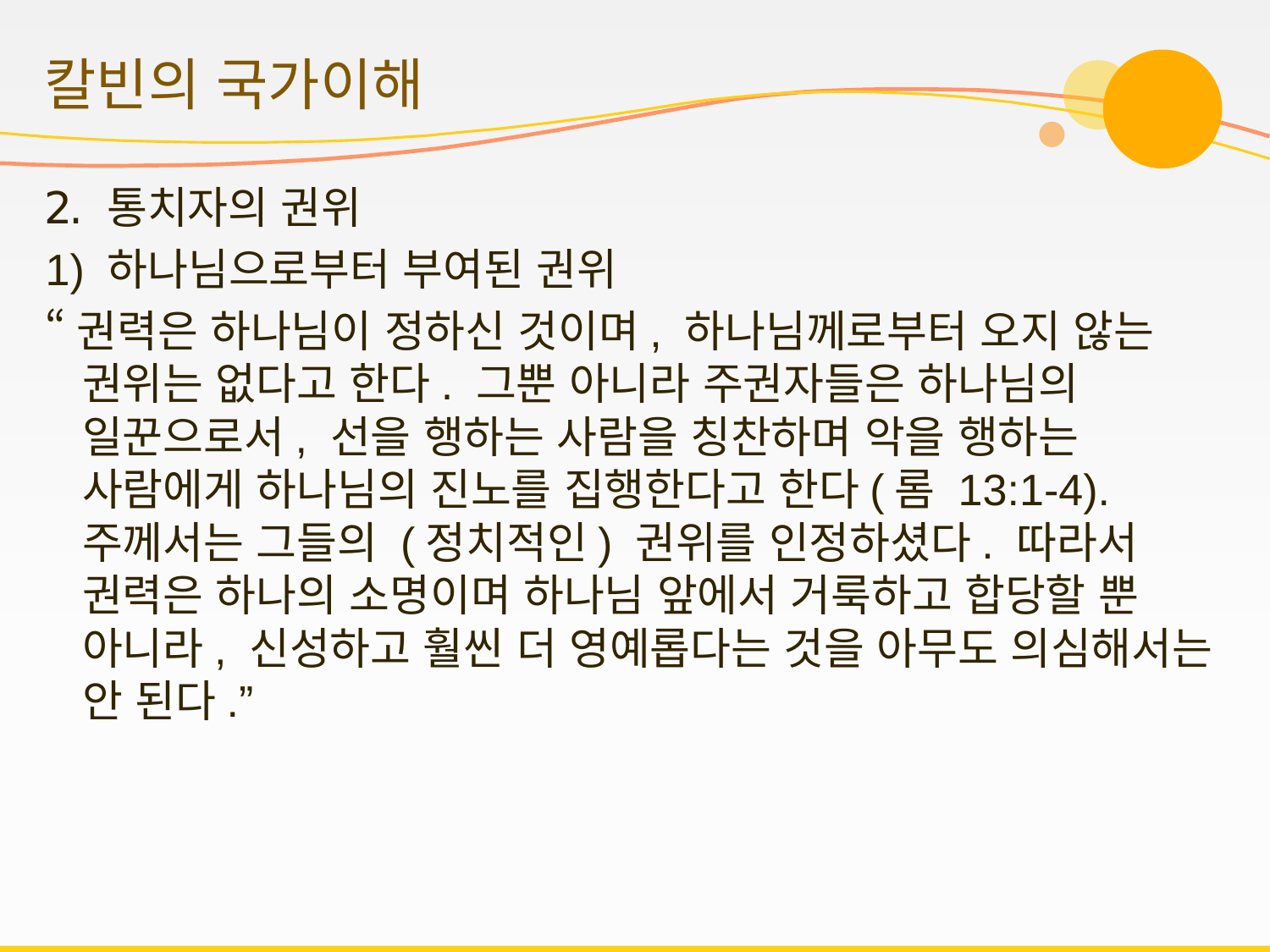

# 칼빈의 국가이해
2. 통치자의 권위
1) 하나님으로부터 부여된 권위
“권력은 하나님이 정하신 것이며, 하나님께로부터 오지 않는 권위는 없다고 한다. 그뿐 아니라 주권자들은 하나님의 일꾼으로서, 선을 행하는 사람을 칭찬하며 악을 행하는  사람에게 하나님의 진노를 집행한다고 한다(롬 13:1-4). 주께서는 그들의 (정치적인) 권위를 인정하셨다. 따라서 권력은 하나의 소명이며 하나님 앞에서 거룩하고 합당할 뿐 아니라, 신성하고 훨씬 더 영예롭다는 것을 아무도 의심해서는 안 된다.”